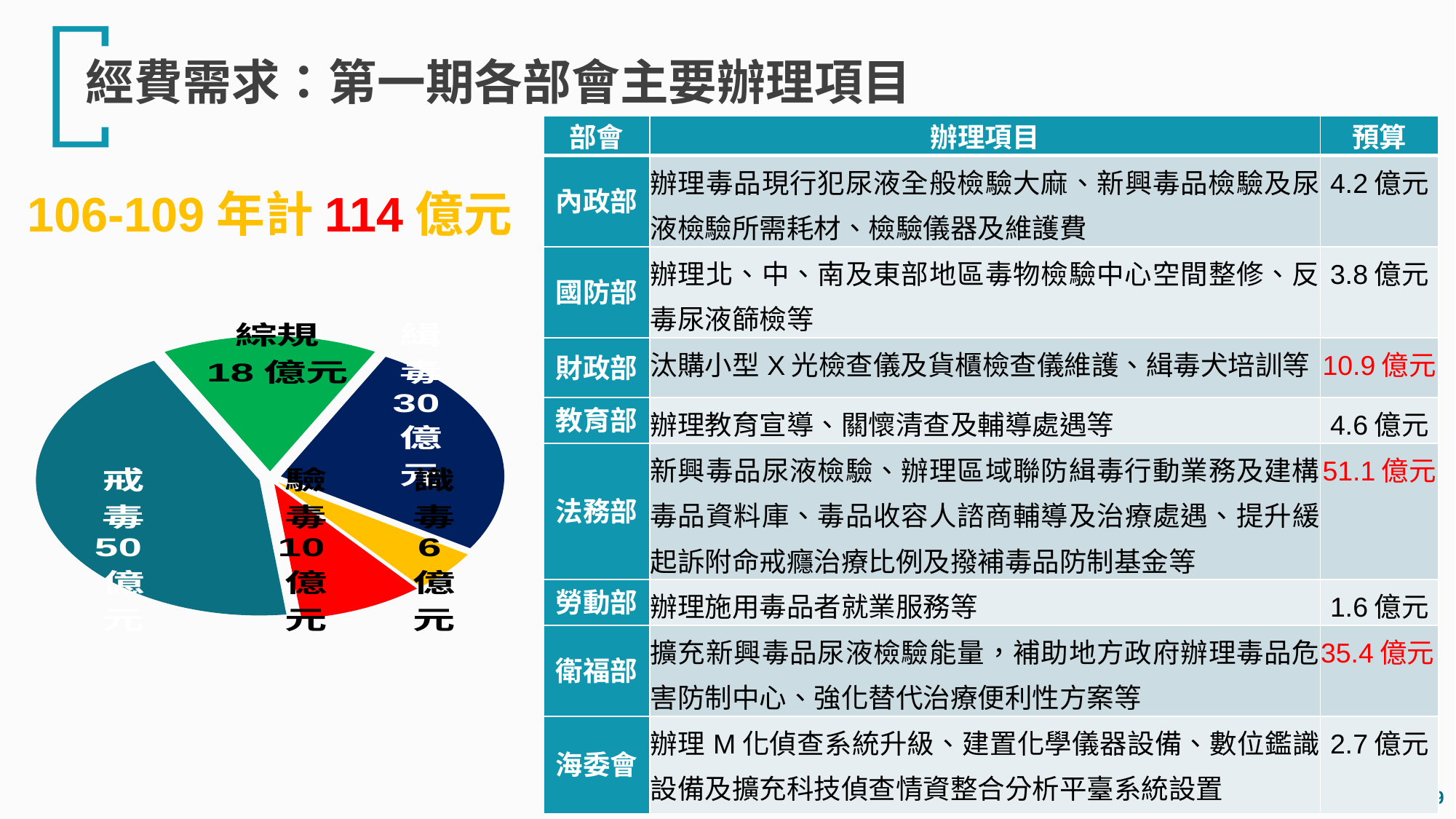

經費需求：第一期各部會主要辦理項目
| 部會 | 辦理項目 | 預算 |
| --- | --- | --- |
| 內政部 | 辦理毒品現行犯尿液全般檢驗大麻、新興毒品檢驗及尿液檢驗所需耗材、檢驗儀器及維護費 | 4.2億元 |
| 國防部 | 辦理北、中、南及東部地區毒物檢驗中心空間整修、反毒尿液篩檢等 | 3.8億元 |
| 財政部 | 汰購小型X光檢查儀及貨櫃檢查儀維護、緝毒犬培訓等 | 10.9億元 |
| 教育部 | 辦理教育宣導、關懷清查及輔導處遇等 | 4.6億元 |
| 法務部 | 新興毒品尿液檢驗、辦理區域聯防緝毒行動業務及建構毒品資料庫、毒品收容人諮商輔導及治療處遇、提升緩起訴附命戒癮治療比例及撥補毒品防制基金等 | 51.1億元 |
| 勞動部 | 辦理施用毒品者就業服務等 | 1.6億元 |
| 衛福部 | 擴充新興毒品尿液檢驗能量，補助地方政府辦理毒品危害防制中心、強化替代治療便利性方案等 | 35.4億元 |
| 海委會 | 辦理M化偵查系統升級、建置化學儀器設備、數位鑑識設備及擴充科技偵查情資整合分析平臺系統設置 | 2.7億元 |
106-109年計114億元

### Chart

| Category | 106-109年計114.3億元 |
|---|---|
| 緝毒合作組 | 2975900.0 |
| 拒毒預防組 | 579317.0 |
| 防毒監控組 | 1031954.0 |
| 毒品戒治組 | 5023444.0 |
| 綜合規劃組 | 1775495.0 |
19